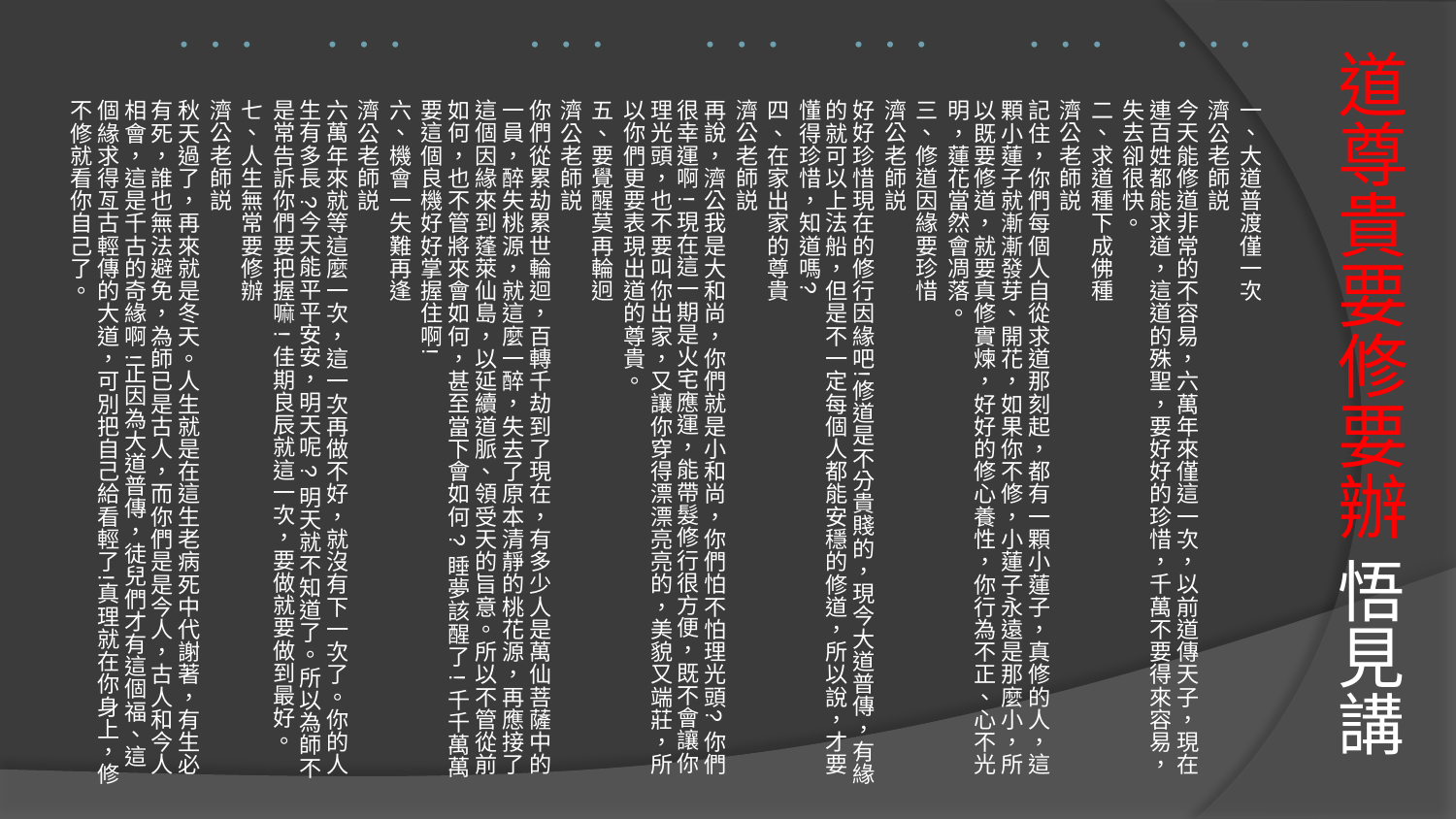

# 道尊貴要修要辦 悟見講
一、大道普渡僅一次
濟公老師説
今天能修道非常的不容易，六萬年來僅這一次，以前道傳天子，現在連百姓都能求道，這道的殊聖，要好好的珍惜，千萬不要得來容易，失去卻很快。
二、求道種下成佛種
濟公老師説
記住，你們每個人自從求道那刻起，都有一顆小蓮子，真修的人，這顆小蓮子就漸漸發芽、開花，如果你不修，小蓮子永遠是那麼小，所以既要修道，就要真修實煉，好好的修心養性，你行為不正、心不光明，蓮花當然會凋落。
三、修道因緣要珍惜
濟公老師説
好好珍惜現在的修行因緣吧!修道是不分貴賤的，現今大道普傳，有緣的就可以上法船，但是不一定每個人都能安穩的修道，所以說，才要懂得珍惜，知道嗎?
四、在家出家的尊貴
濟公老師説
再說，濟公我是大和尚，你們就是小和尚，你們怕不怕理光頭? 你們很幸運啊 ! 現在這一期是火宅應運，能帶髮修行很方便，既不會讓你理光頭，也不要叫你出家，又讓你穿得漂漂亮亮的，美貌又端莊，所以你們更要表現出道的尊貴。
五、要覺醒莫再輪迥
濟公老師説
你們從累劫累世輪迴，百轉千劫到了現在，有多少人是萬仙菩薩中的一員，醉失桃源，就這麼一醉，失去了原本清靜的桃花源，再應接了這個因緣來到蓬萊仙島，以延續道脈、領受天的旨意。所以不管從前如何，也不管將來會如何，甚至當下會如何 ? 睡夢該醒了 ! 千千萬萬要這個良機好好掌握住啊!
六、機會一失難再逢
濟公老師説
六萬年來就等這麼一次，這一次再做不好，就沒有下一次了。你的人生有多長 ?今天能平平安安，明天呢 ? 明天就不知道了。所以為師不是常告訴你們要把握嘛 ! 佳期良辰就這一次，要做就要做到最好。
七、人生無常要修辦
濟公老師説
秋天過了，再來就是冬天。人生就是在這生老病死中代謝著，有生必有死，誰也無法避免，為師已是古人，而你們是是今人，古人和今人相會，這是千古的奇緣啊 !正因為大道普傳，徒兒們才有這個福、這個緣求得亙古輕傳的大道，可別把自己給看輕了!真理就在你身上，修不修就看你自己了。